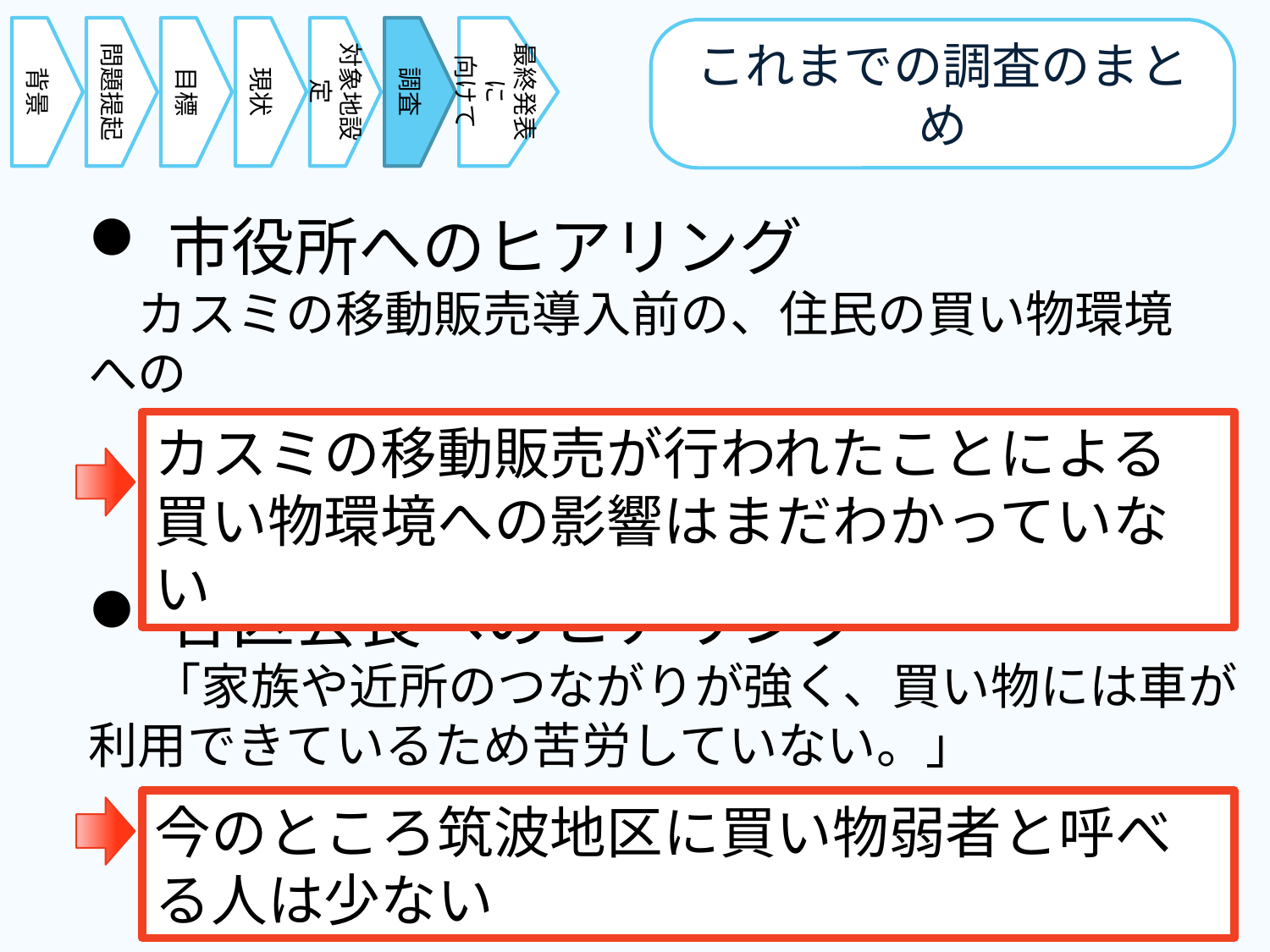

背景
問題提起
目標
現状
対象地設定
調査
最終発表に
向けて
これまでの調査のまとめ
市役所へのヒアリング
　カスミの移動販売導入前の、住民の買い物環境への
　不便感は調査済み
カスミの移動販売が行われたことによる
買い物環境への影響はまだわかっていない

各区会長へのヒアリング
　　「家族や近所のつながりが強く、買い物には車が利用できているため苦労していない。」
今のところ筑波地区に買い物弱者と呼べる人は少ない

26